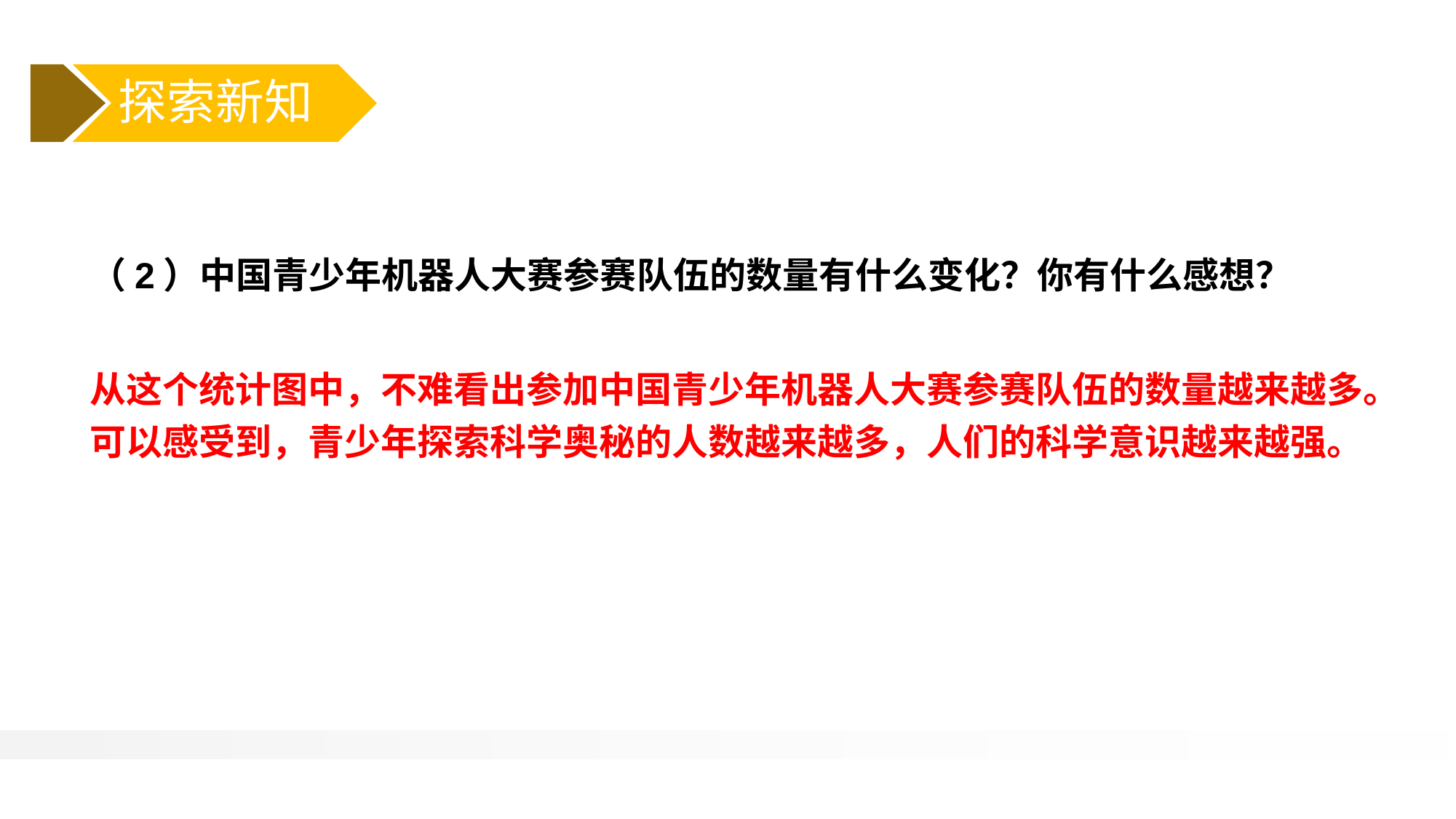

（2）中国青少年机器人大赛参赛队伍的数量有什么变化？你有什么感想？
从这个统计图中，不难看出参加中国青少年机器人大赛参赛队伍的数量越来越多。
可以感受到，青少年探索科学奥秘的人数越来越多，人们的科学意识越来越强。